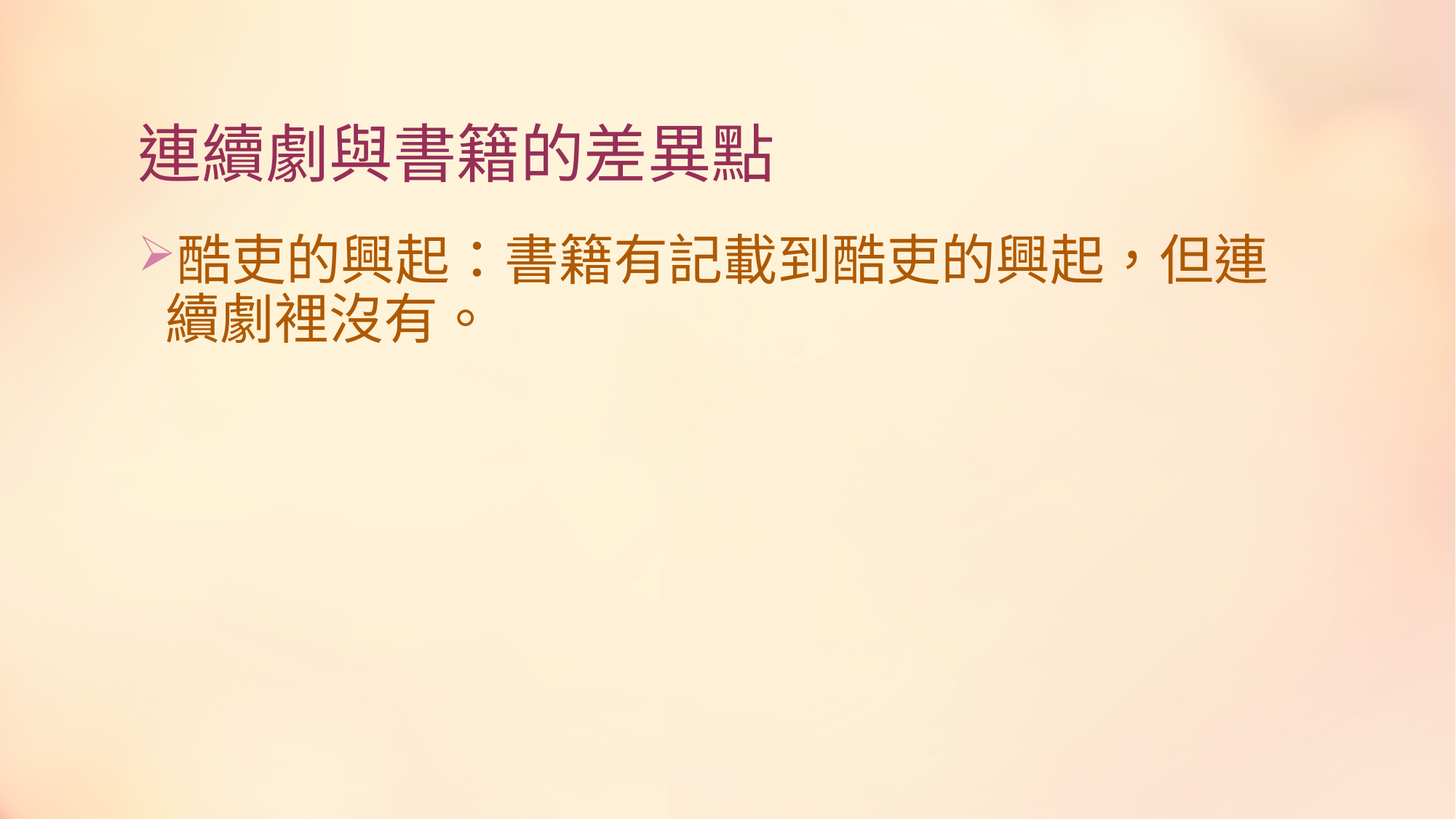

# 連續劇與書籍的差異點
酷吏的興起：書籍有記載到酷吏的興起，但連續劇裡沒有。